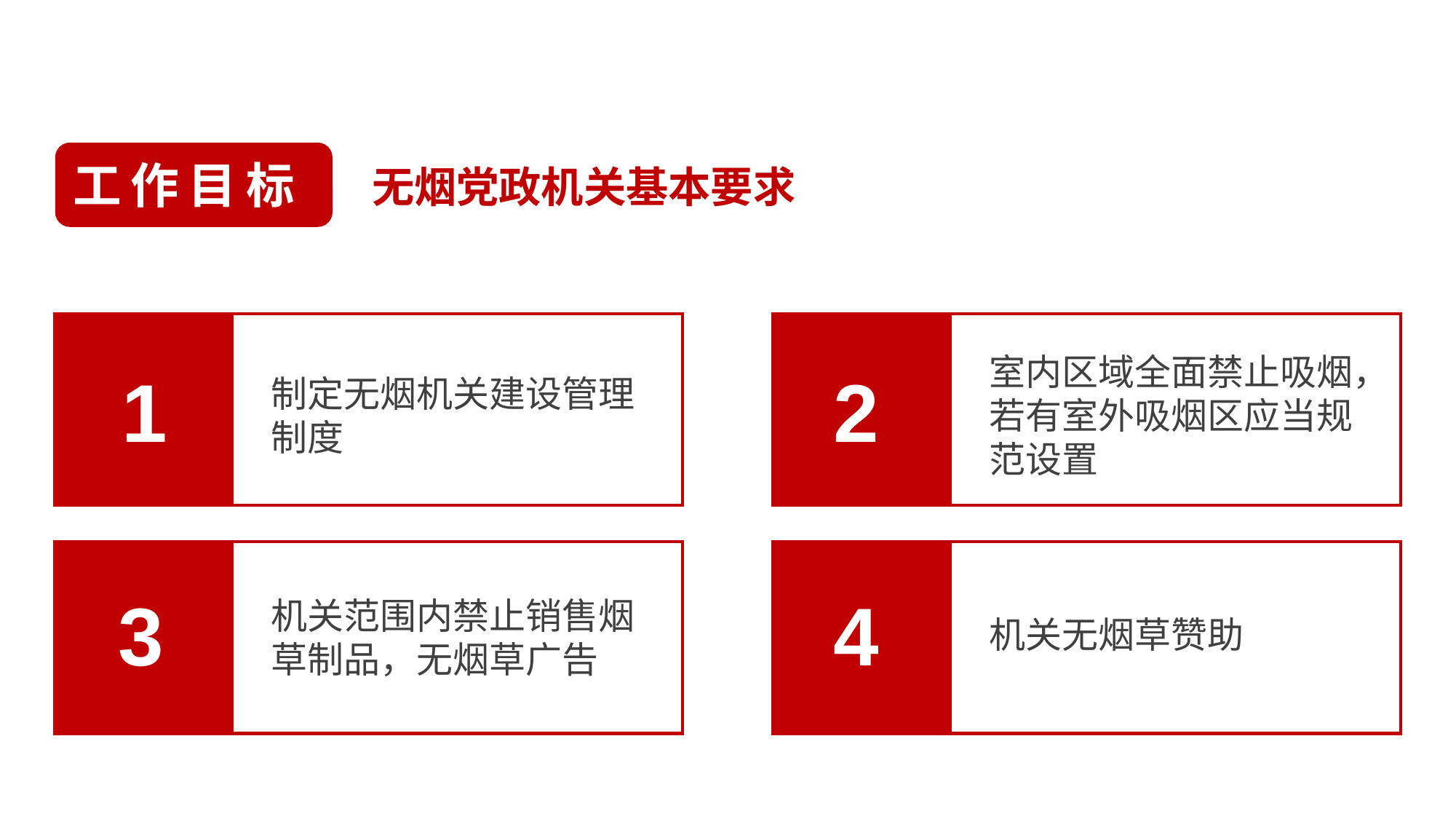

工作目标
无烟党政机关基本要求

室内区域全面禁止吸烟，若有室外吸烟区应当规范设置
1
2
制定无烟机关建设管理制度

3
4
机关范围内禁止销售烟草制品，无烟草广告
机关无烟草赞助